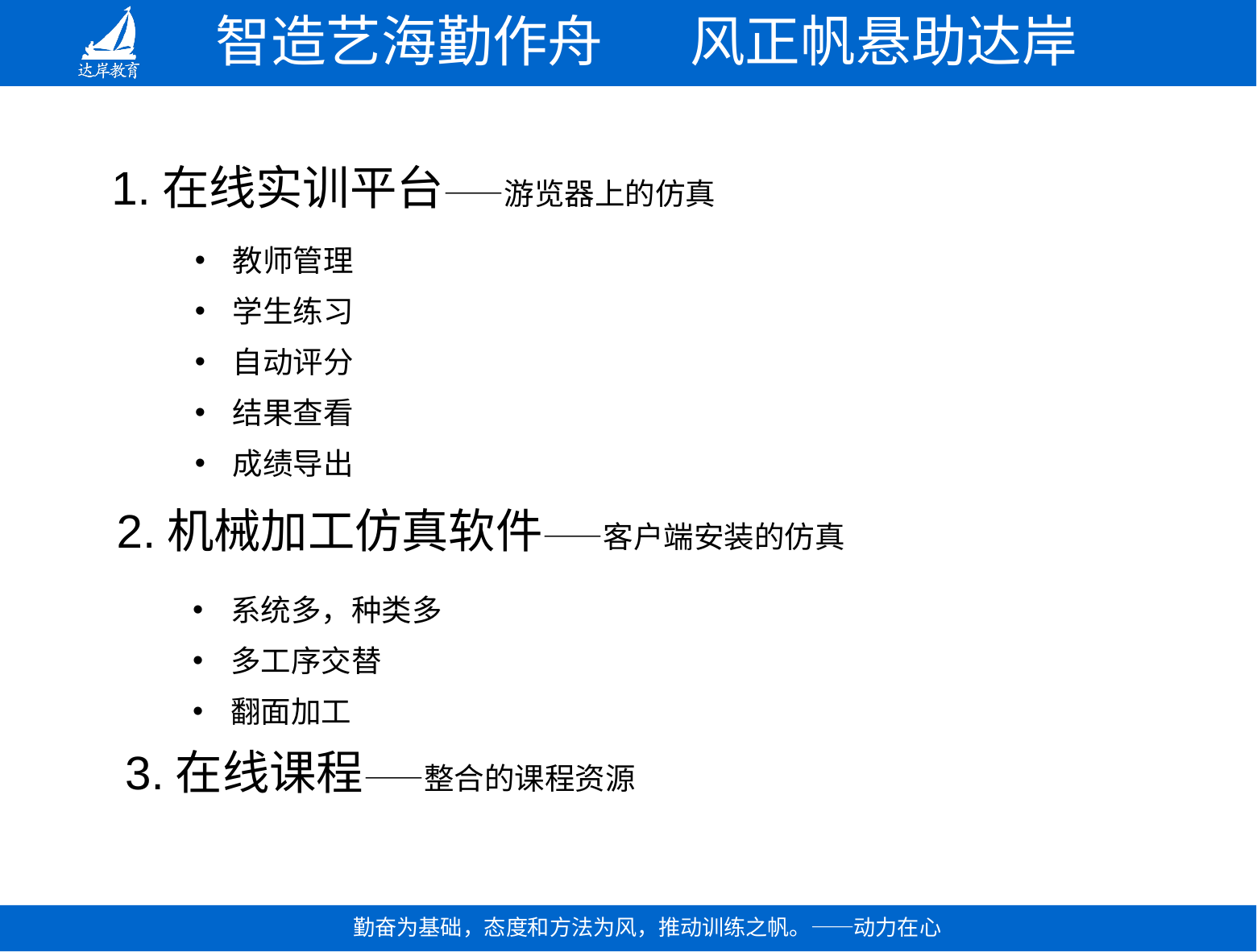

1.在线实训平台——游览器上的仿真
教师管理
学生练习
自动评分
结果查看
成绩导出
2.机械加工仿真软件——客户端安装的仿真
系统多，种类多
多工序交替
翻面加工
3.在线课程——整合的课程资源